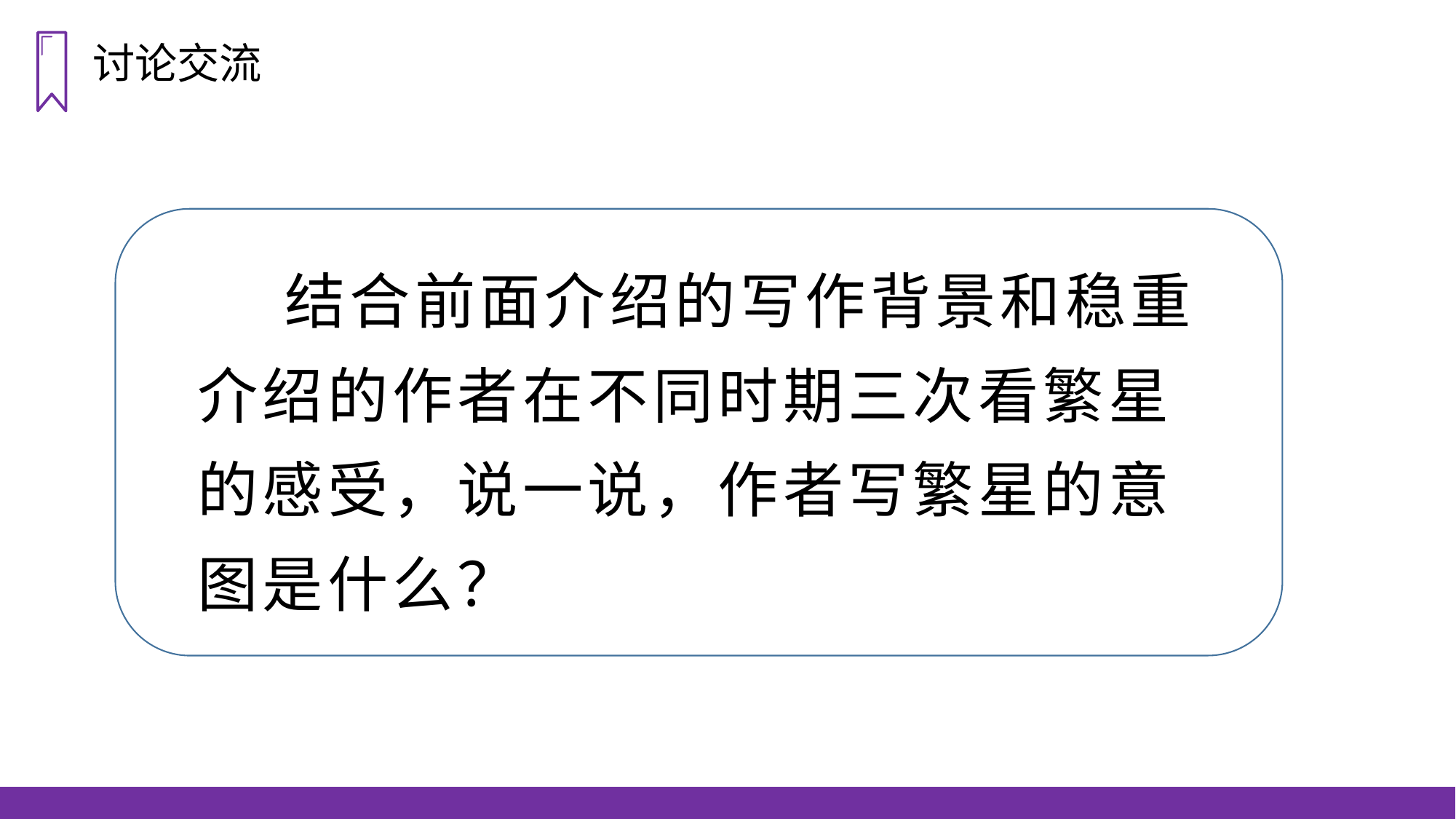

讨论交流

    结合前面介绍的写作背景和稳重介绍的作者在不同时期三次看繁星的感受，说一说，作者写繁星的意图是什么？